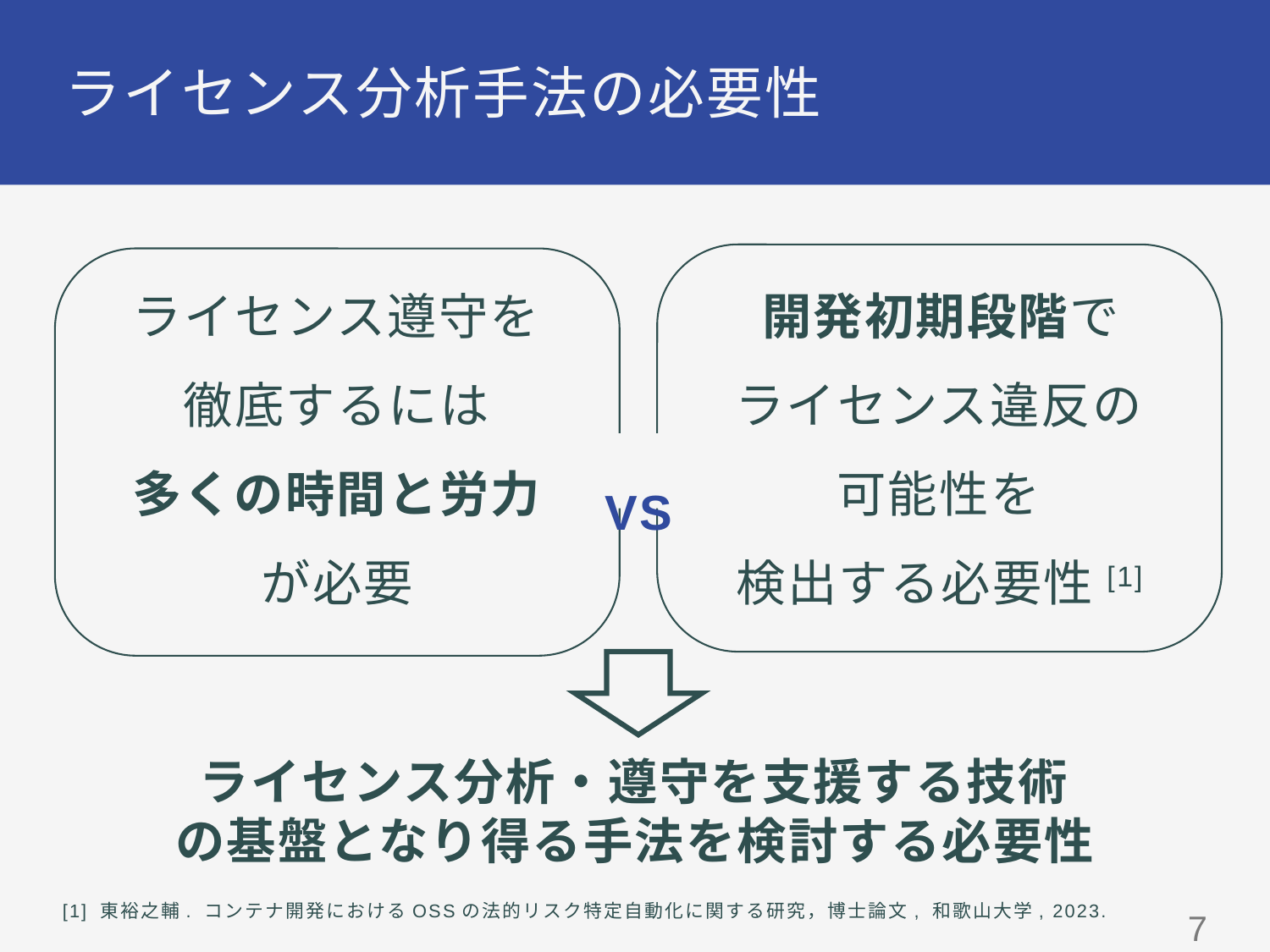

# ライセンス分析手法の必要性

ライセンス分析・遵守を支援する技術
の基盤となり得る手法を検討する必要性

ライセンス遵守を
徹底するには
多くの時間と労力
が必要
開発初期段階で
ライセンス違反の
可能性を
検出する必要性[1]

VS

[1] 東裕之輔. コンテナ開発におけるOSSの法的リスク特定自動化に関する研究，博士論文, 和歌山大学, 2023.
7